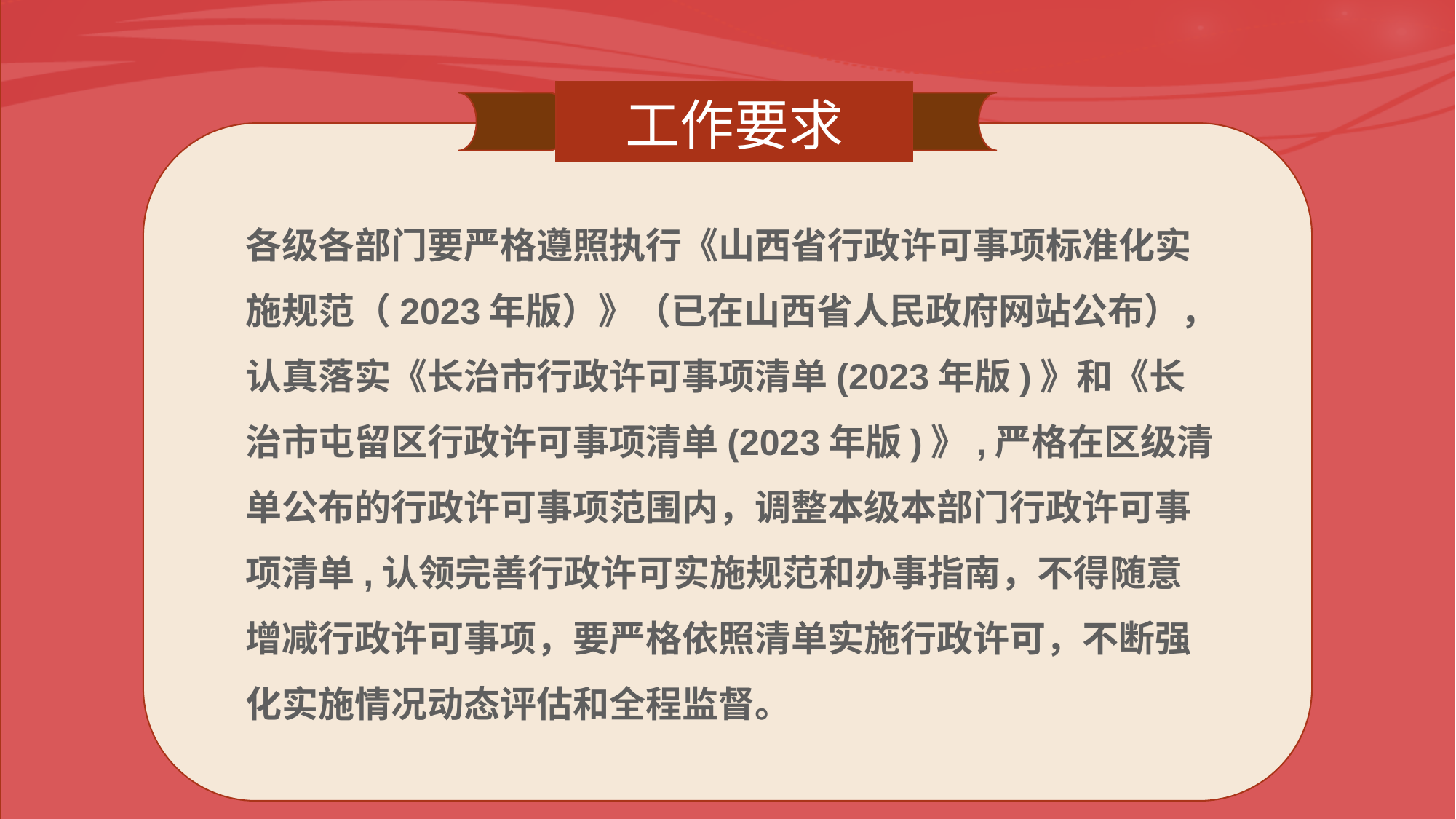

工作要求

各级各部门要严格遵照执行《山西省行政许可事项标准化实施规范（2023年版）》（已在山西省人民政府网站公布），认真落实《长治市行政许可事项清单(2023年版)》和《长治市屯留区行政许可事项清单(2023年版)》,严格在区级清单公布的行政许可事项范围内，调整本级本部门行政许可事项清单,认领完善行政许可实施规范和办事指南，不得随意增减行政许可事项，要严格依照清单实施行政许可，不断强化实施情况动态评估和全程监督。